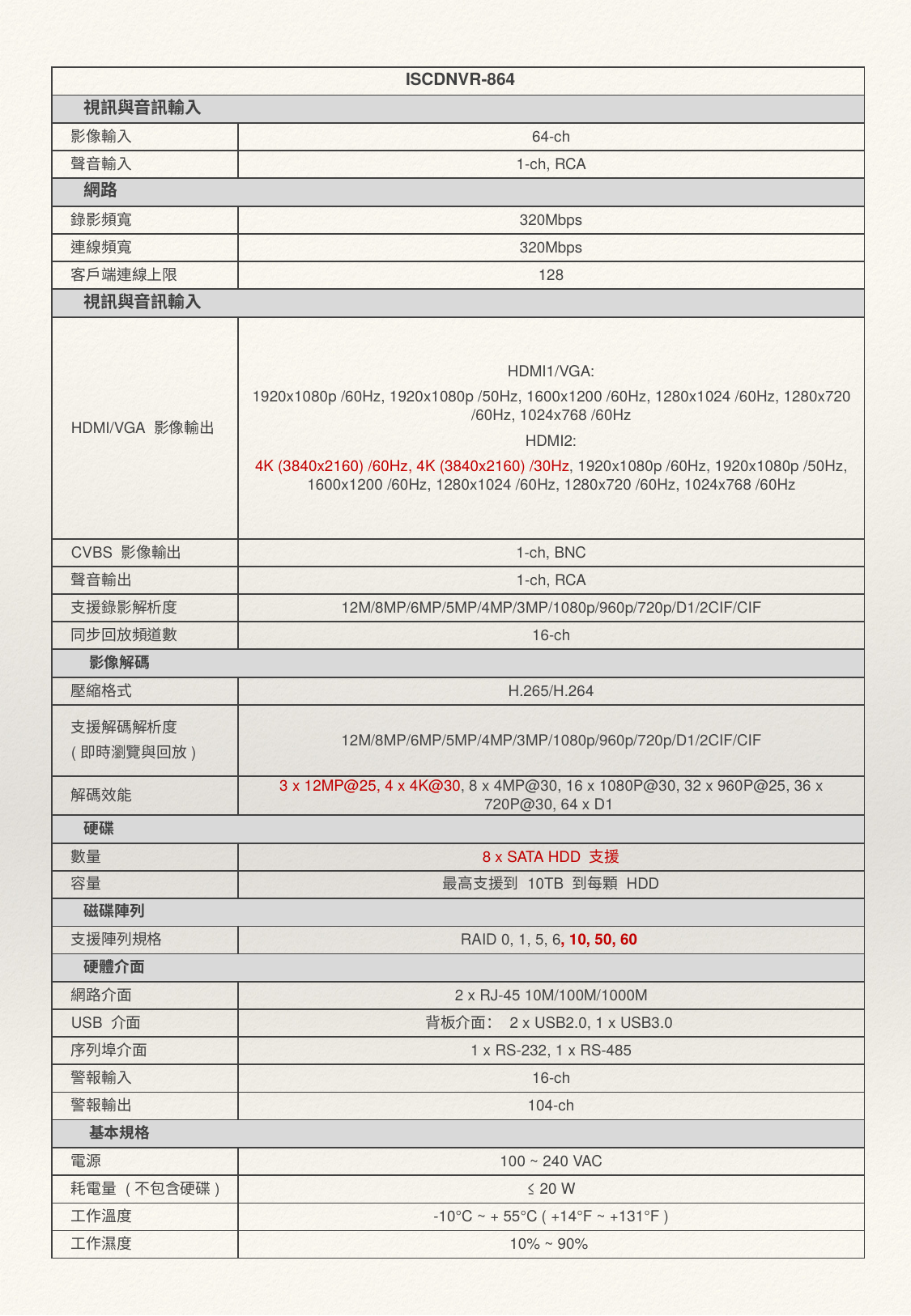

| ISCDNVR-864 |  |
| --- | --- |
| 視訊與音訊輸入 |  |
| 影像輸入 | 64-ch |
| 聲音輸入 | 1-ch, RCA |
| 網路 |  |
| 錄影頻寬 | 320Mbps |
| 連線頻寬 | 320Mbps |
| 客戶端連線上限 | 128 |
| 視訊與音訊輸入 |  |
| HDMI/VGA 影像輸出 | HDMI1/VGA: 1920x1080p /60Hz, 1920x1080p /50Hz, 1600x1200 /60Hz, 1280x1024 /60Hz, 1280x720 /60Hz, 1024x768 /60Hz HDMI2: 4K (3840x2160) /60Hz, 4K (3840x2160) /30Hz, 1920x1080p /60Hz, 1920x1080p /50Hz, 1600x1200 /60Hz, 1280x1024 /60Hz, 1280x720 /60Hz, 1024x768 /60Hz |
| CVBS 影像輸出 | 1-ch, BNC |
| 聲音輸出 | 1-ch, RCA |
| 支援錄影解析度 | 12M/8MP/6MP/5MP/4MP/3MP/1080p/960p/720p/D1/2CIF/CIF |
| 同步回放頻道數 | 16-ch |
| 影像解碼 |  |
| 壓縮格式 | H.265/H.264 |
| 支援解碼解析度 (即時瀏覽與回放) | 12M/8MP/6MP/5MP/4MP/3MP/1080p/960p/720p/D1/2CIF/CIF |
| 解碼效能 | 3 x 12MP@25, 4 x 4K@30, 8 x 4MP@30, 16 x 1080P@30, 32 x 960P@25, 36 x 720P@30, 64 x D1 |
| 硬碟 |  |
| 數量 | 8 x SATA HDD 支援 |
| 容量 | 最高支援到 10TB 到每顆 HDD |
| 磁碟陣列 |  |
| 支援陣列規格 | RAID 0, 1, 5, 6, 10, 50, 60 |
| 硬體介面 |  |
| 網路介面 | 2 x RJ-45 10M/100M/1000M |
| USB 介面 | 背板介面： 2 x USB2.0, 1 x USB3.0 |
| 序列埠介面 | 1 x RS-232, 1 x RS-485 |
| 警報輸入 | 16-ch |
| 警報輸出 | 104-ch |
| 基本規格 |  |
| 電源 | 100 ~ 240 VAC |
| 耗電量 (不包含硬碟) | ≤ 20 W |
| 工作溫度 | -10°C ~ + 55°C ( +14°F ~ +131°F ) |
| 工作濕度 | 10% ~ 90% |